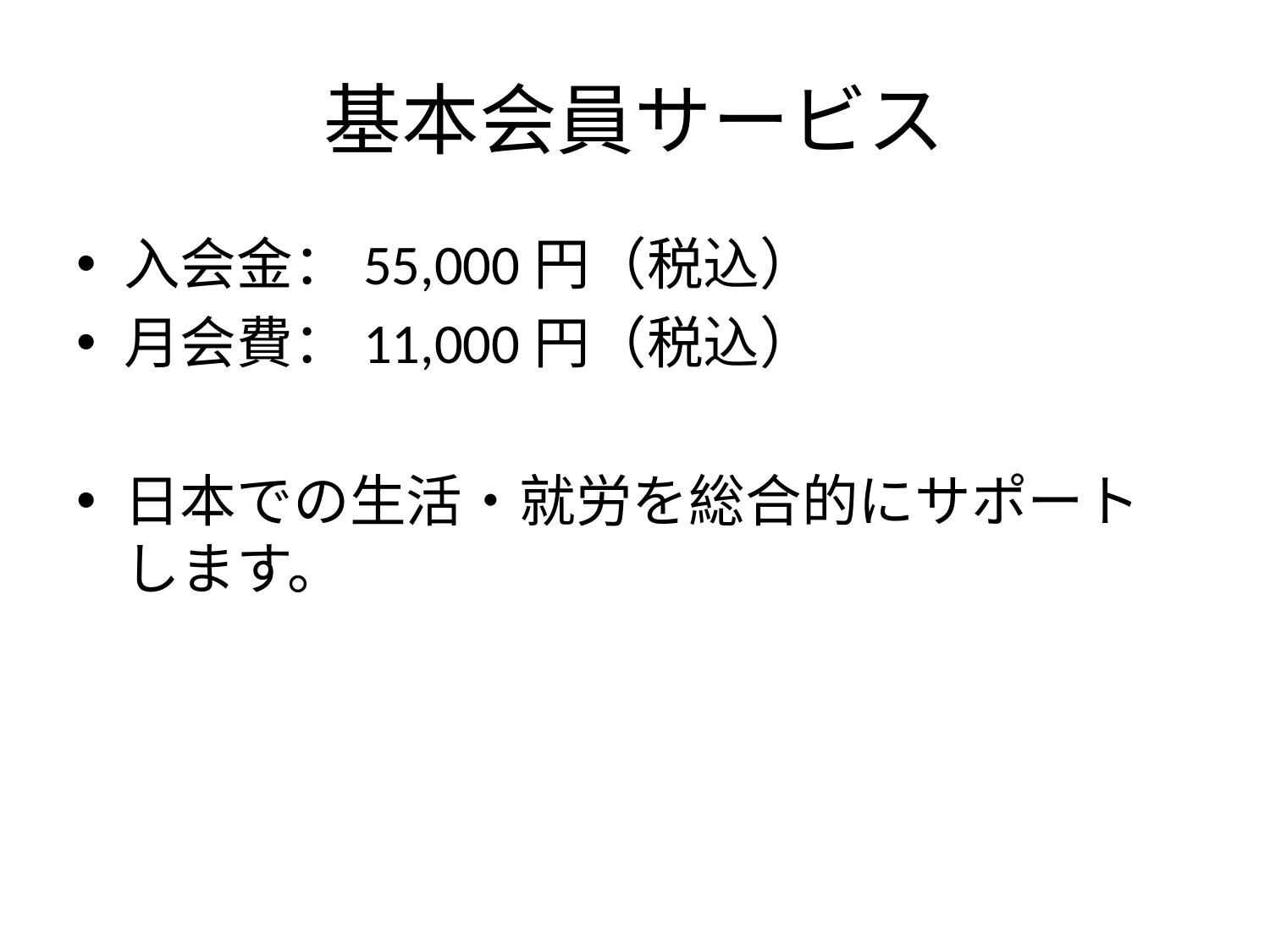

# 基本会員サービス
入会金：55,000円（税込）
月会費：11,000円（税込）

日本での生活・就労を総合的にサポートします。